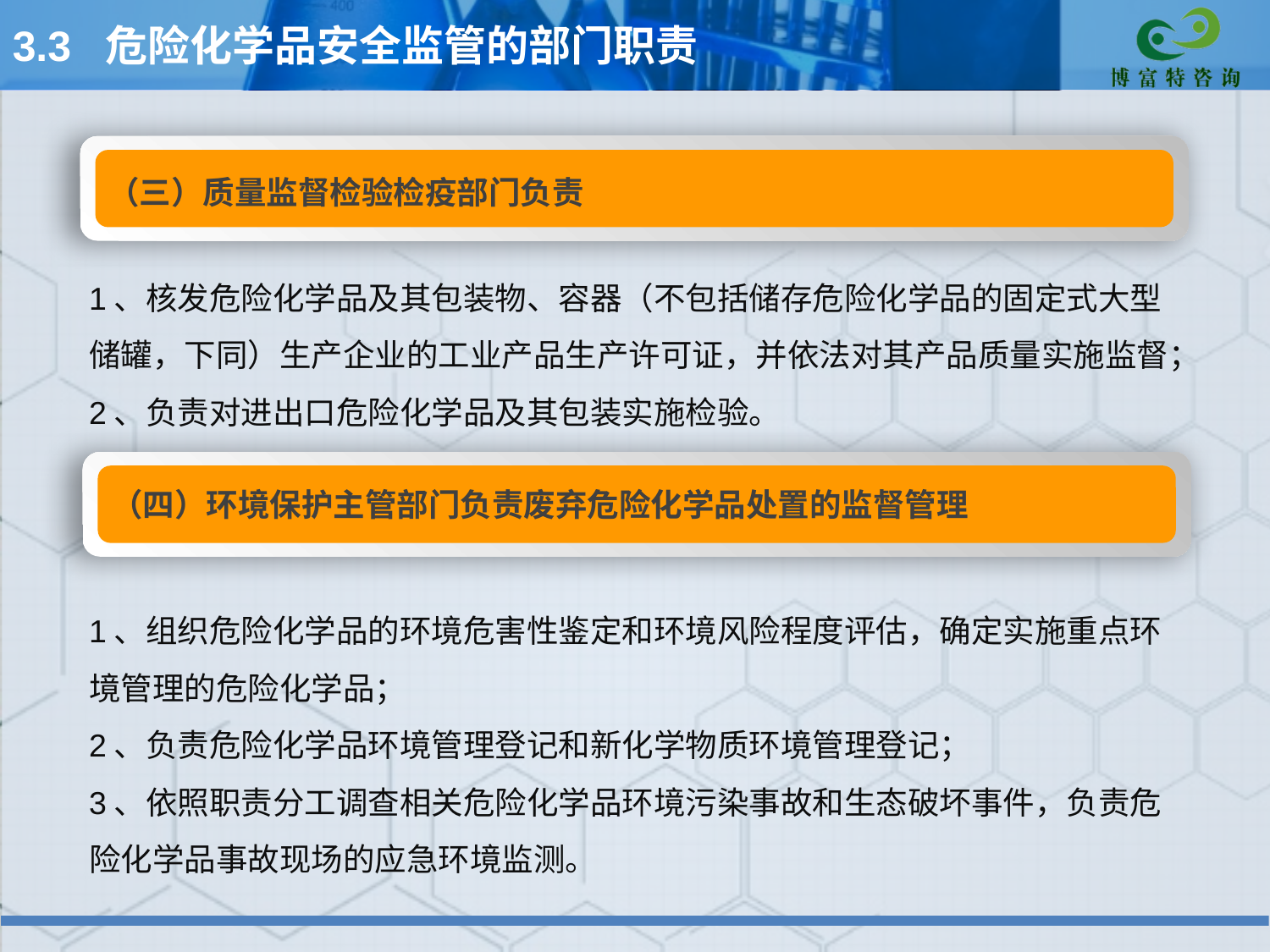

3.3  危险化学品安全监管的部门职责

（三）质量监督检验检疫部门负责
1、核发危险化学品及其包装物、容器（不包括储存危险化学品的固定式大型储罐，下同）生产企业的工业产品生产许可证，并依法对其产品质量实施监督；
2、负责对进出口危险化学品及其包装实施检验。

（四）环境保护主管部门负责废弃危险化学品处置的监督管理
1、组织危险化学品的环境危害性鉴定和环境风险程度评估，确定实施重点环境管理的危险化学品；
2、负责危险化学品环境管理登记和新化学物质环境管理登记；
3、依照职责分工调查相关危险化学品环境污染事故和生态破坏事件，负责危险化学品事故现场的应急环境监测。